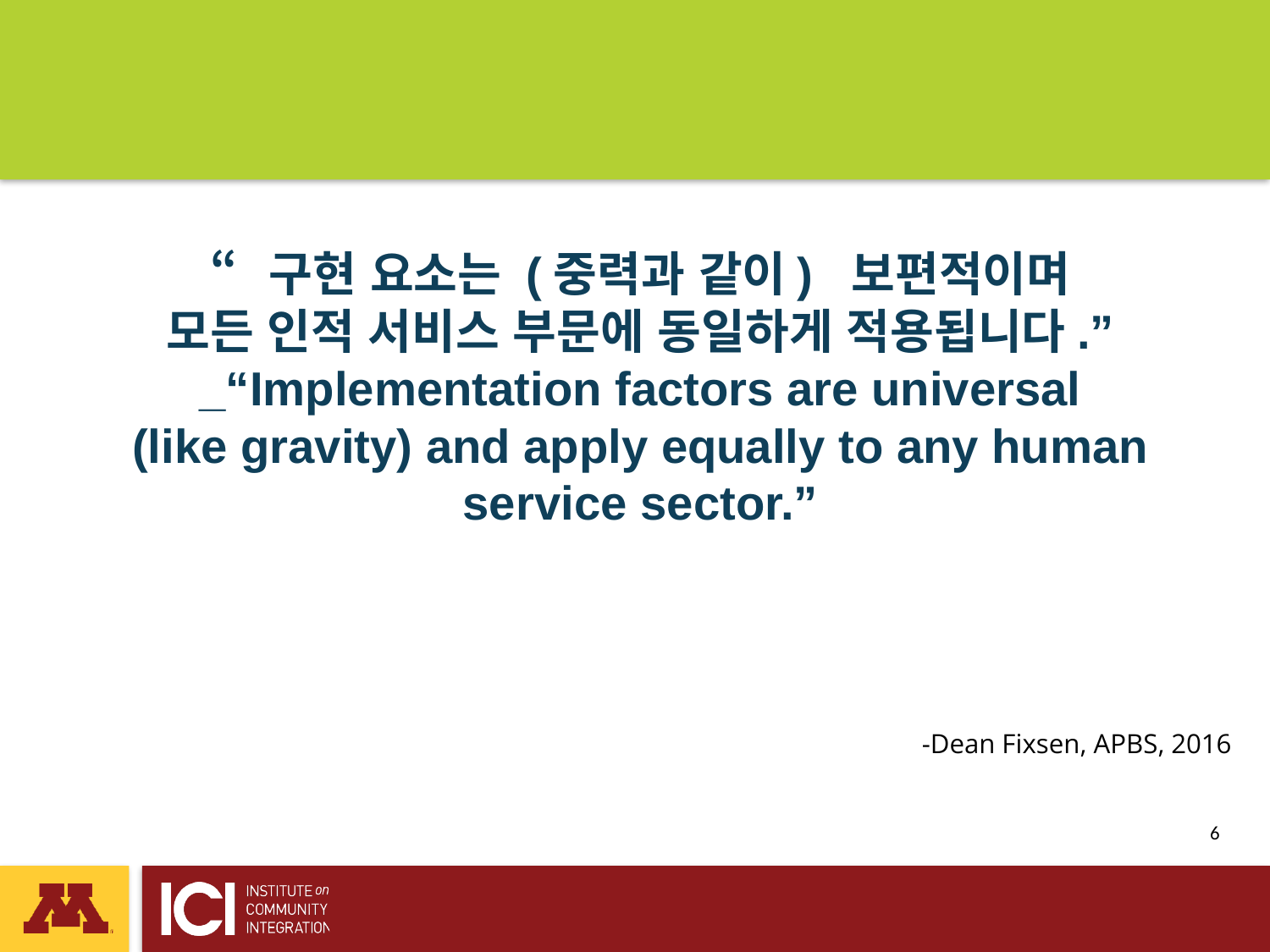

# “구현 요소는 (중력과 같이)  보편적이며 모든 인적 서비스 부문에 동일하게 적용됩니다.” _“Implementation factors are universal (like gravity) and apply equally to any human service sector.”

                                             -Dean Fixsen, APBS, 2016
                                                                                                                                                                                                                                                                     6